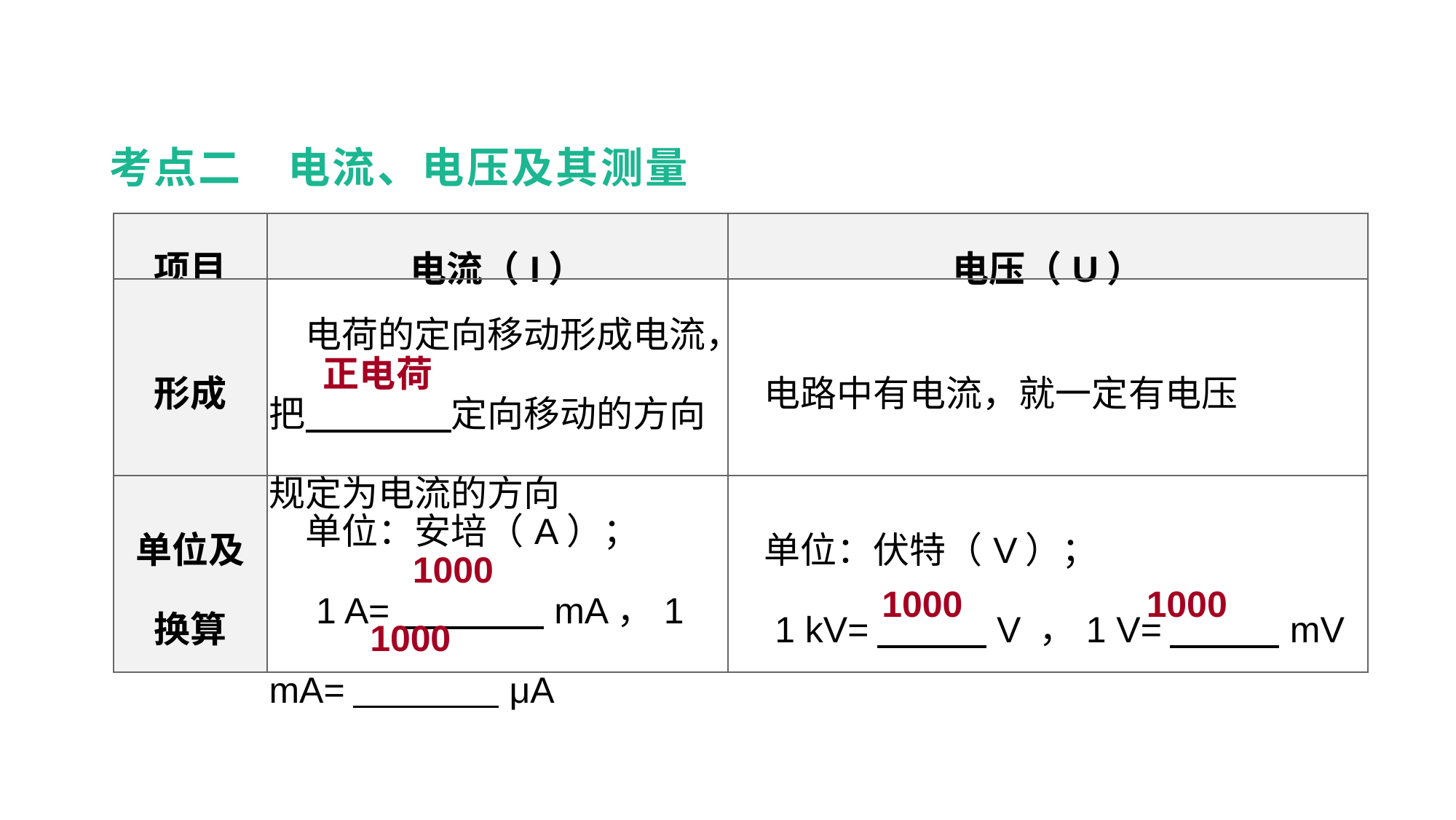

考点二　电流、电压及其测量
| 项目 | 电流（I） | 电压（U） |
| --- | --- | --- |
| 形成 | 电荷的定向移动形成电流，把　　　　定向移动的方向规定为电流的方向 | 电路中有电流，就一定有电压 |
| 单位及 换算 | 单位：安培（A）； 　1 A=　　　　mA，1 mA=　　　　μA | 单位：伏特（V）； 　1 kV=　　　V ，1 V=　　　mV |
教材梳理 夯实基础
正电荷
1000
1000
1000
1000